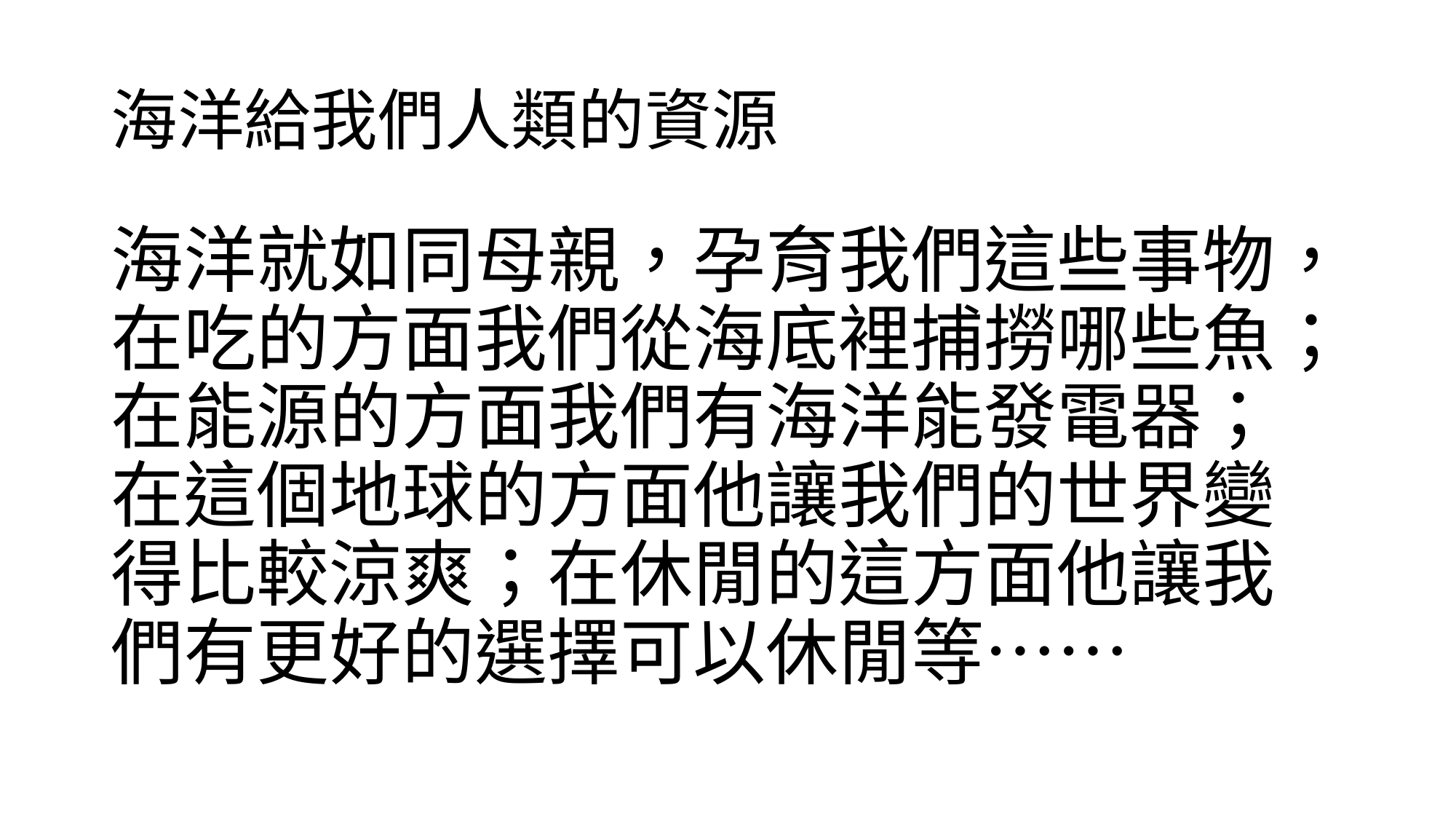

# 海洋給我們人類的資源
海洋就如同母親，孕育我們這些事物，在吃的方面我們從海底裡捕撈哪些魚；在能源的方面我們有海洋能發電器；在這個地球的方面他讓我們的世界變得比較涼爽；在休閒的這方面他讓我們有更好的選擇可以休閒等……